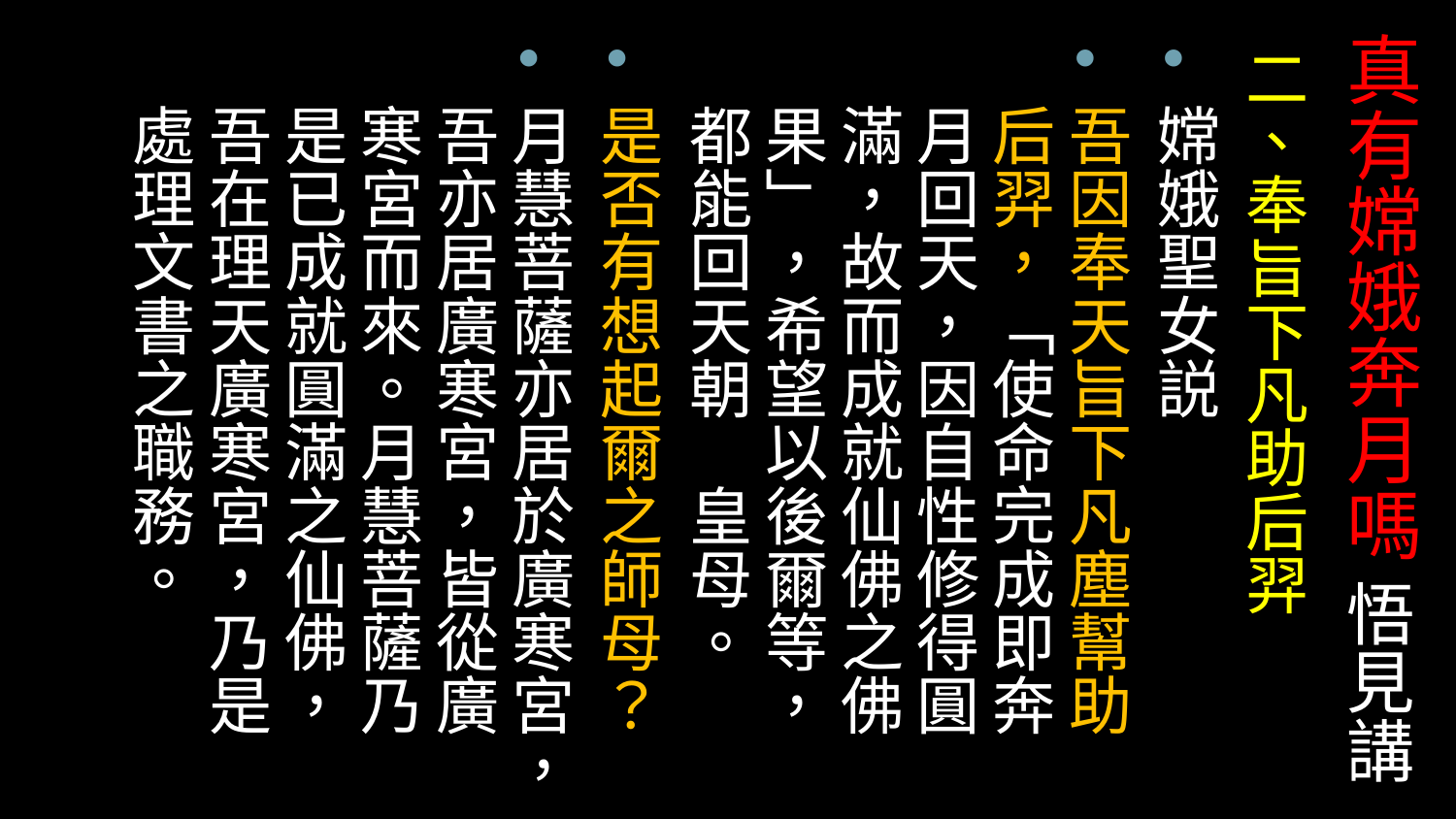

# 真有嫦娥奔月嗎 悟見講
二、奉旨下凡助后羿
嫦娥聖女説
吾因奉天旨下凡塵幫助后羿，「使命完成即奔月回天，因自性修得圓滿，故而成就仙佛之佛果」，希望以後爾等，都能回天朝　皇母。
是否有想起爾之師母？
月慧菩薩亦居於廣寒宮，吾亦居廣寒宮，皆從廣寒宮而來。月慧菩薩乃是已成就圓滿之仙佛，吾在理天廣寒宮，乃是處理文書之職務。